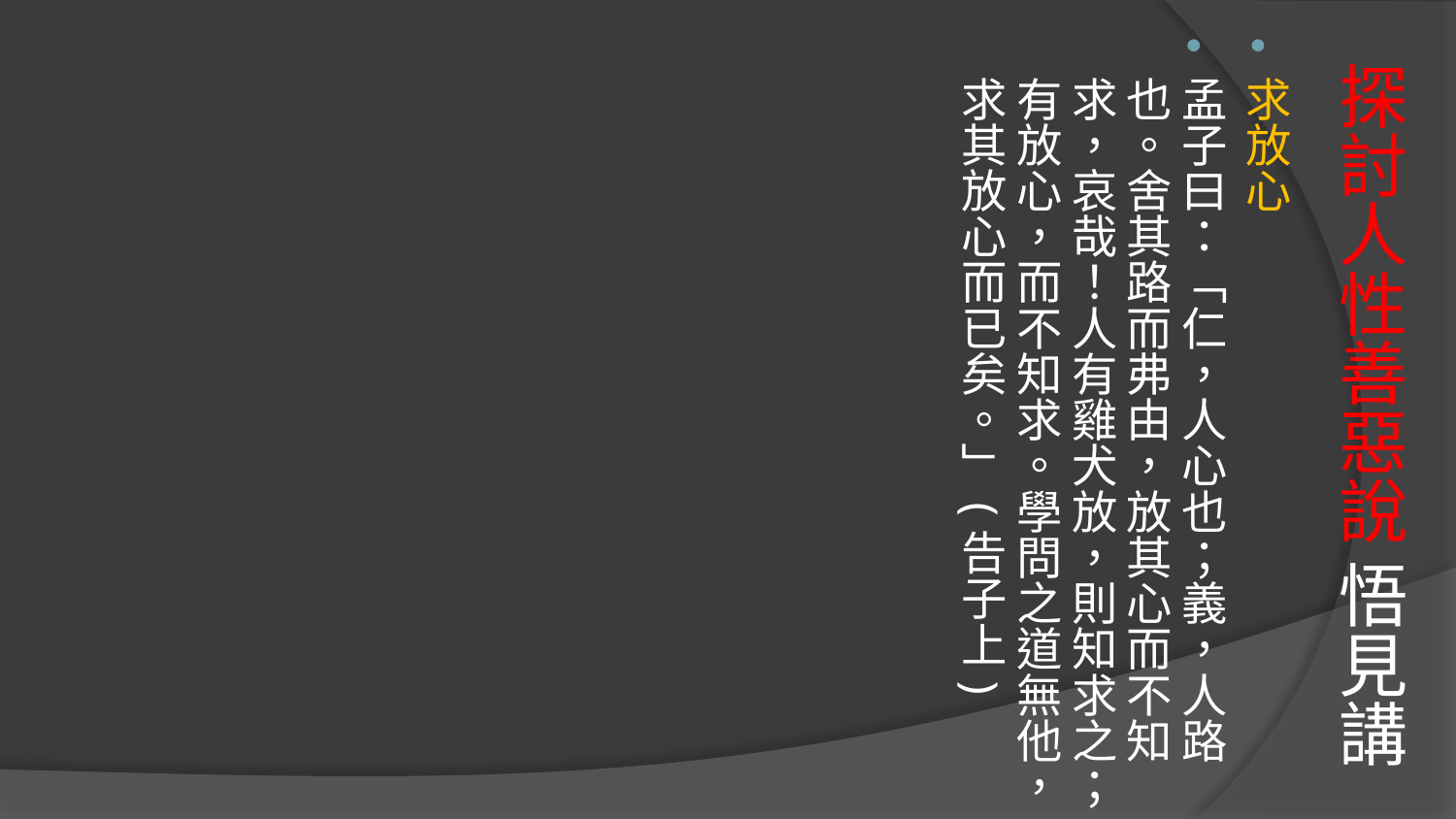

求放心
孟子曰：「仁，人心也；義，人路也。舍其路而弗由，放其心而不知求，哀哉！人有雞犬放，則知求之；有放心，而不知求。學問之道無他，求其放心而已矣。」(告子上)

# 探討人性善惡說 悟見講